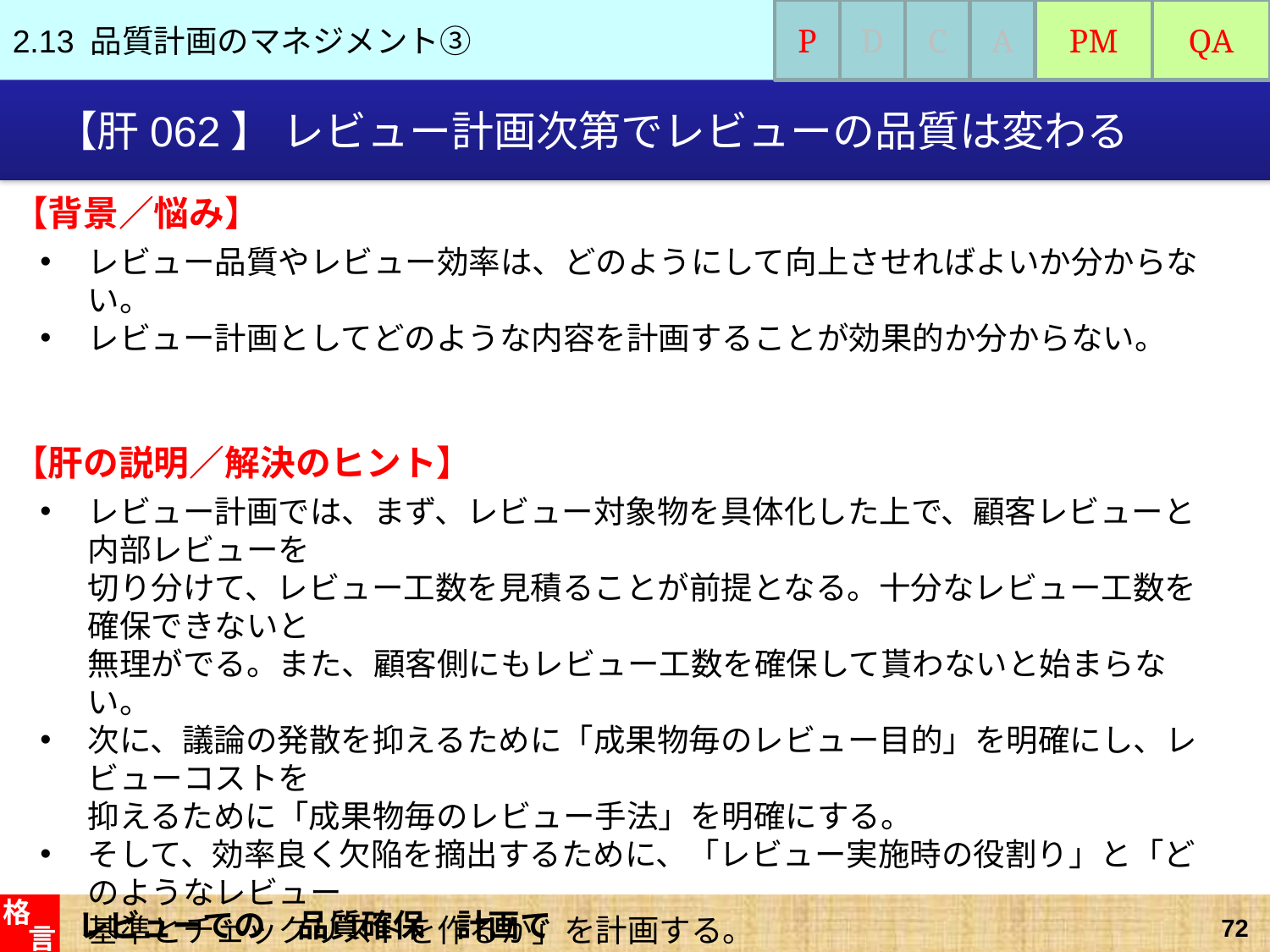

2.13 品質計画のマネジメント③
P
D
C
A
PM
QA
# 【肝062】 レビュー計画次第でレビューの品質は変わる
【背景／悩み】
レビュー品質やレビュー効率は、どのようにして向上させればよいか分からない。
レビュー計画としてどのような内容を計画することが効果的か分からない。
【肝の説明／解決のヒント】
レビュー計画では、まず、レビュー対象物を具体化した上で、顧客レビューと内部レビューを
切り分けて、レビュー工数を見積ることが前提となる。十分なレビュー工数を確保できないと
無理がでる。また、顧客側にもレビュー工数を確保して貰わないと始まらない。
次に、議論の発散を抑えるために「成果物毎のレビュー目的」を明確にし、レビューコストを
抑えるために「成果物毎のレビュー手法」を明確にする。
そして、効率良く欠陥を摘出するために、「レビュー実施時の役割り」と「どのようなレビュー
基準とチェックリストを作るか」を計画する。
　（レビュー目的）要件レビュー、仕様レビュー、標準化レビュー、方式レビュー、ロジックレビュー、etc
　（レビュー手法）パスアラウンド、ペアレビュー、ウォークスルー、チームレビュー、インスペクション、etc
レビューでの　品質確保　計画で
格
言
72